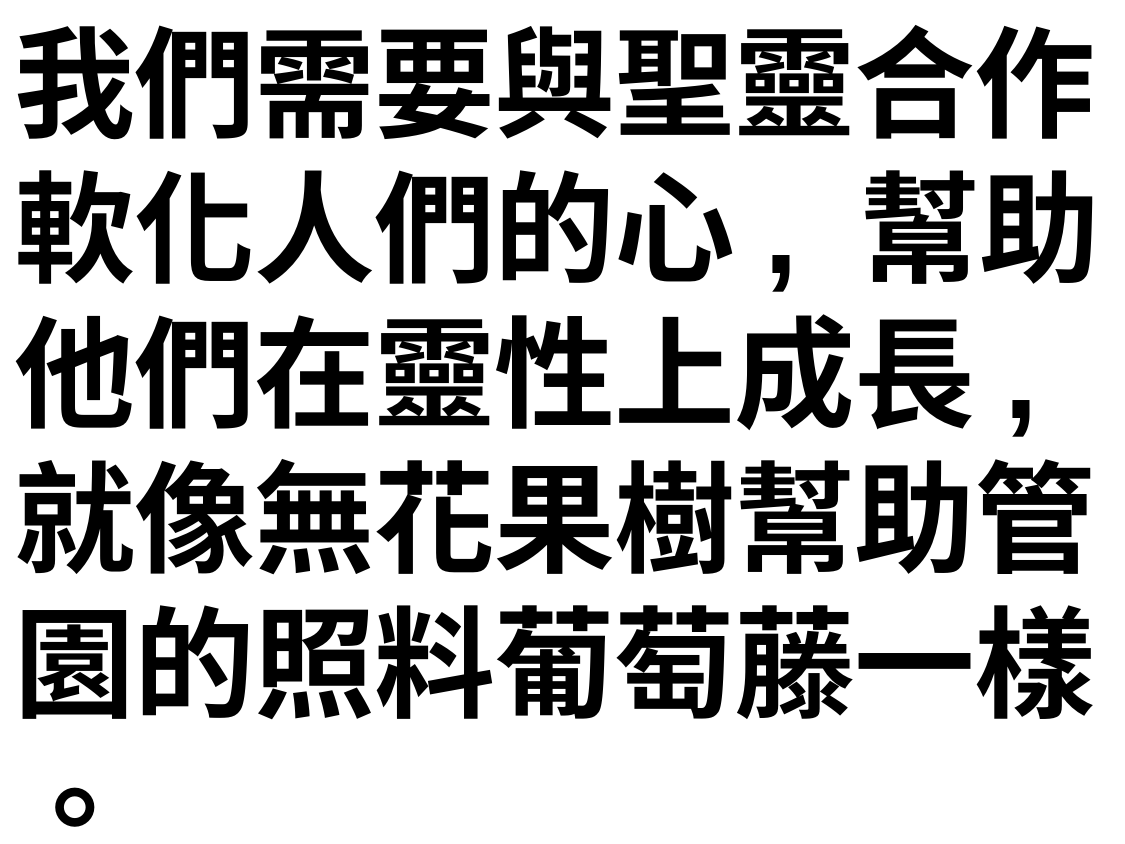

我們需要與聖靈合作,軟化人們的心, 幫助他們在靈性上成長, 就像無花果樹幫助管園的照料葡萄藤一樣
。